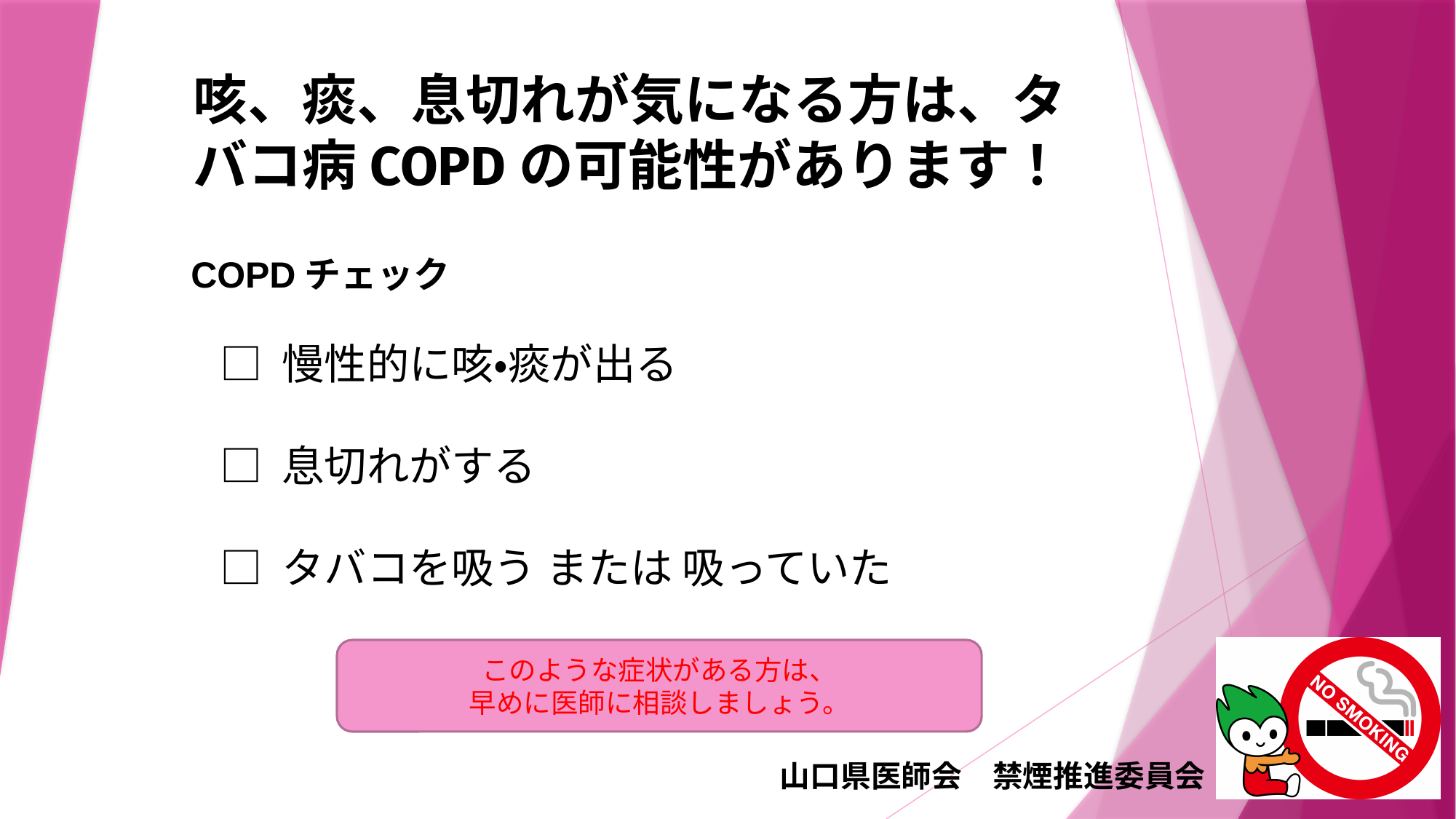

# 咳、痰、息切れが気になる方は、タバコ病COPDの可能性があります！
COPDチェック
□ 慢性的に咳・痰が出る

□ 息切れがする

□ タバコを吸う または 吸っていた
このような症状がある方は、
早めに医師に相談しましょう。